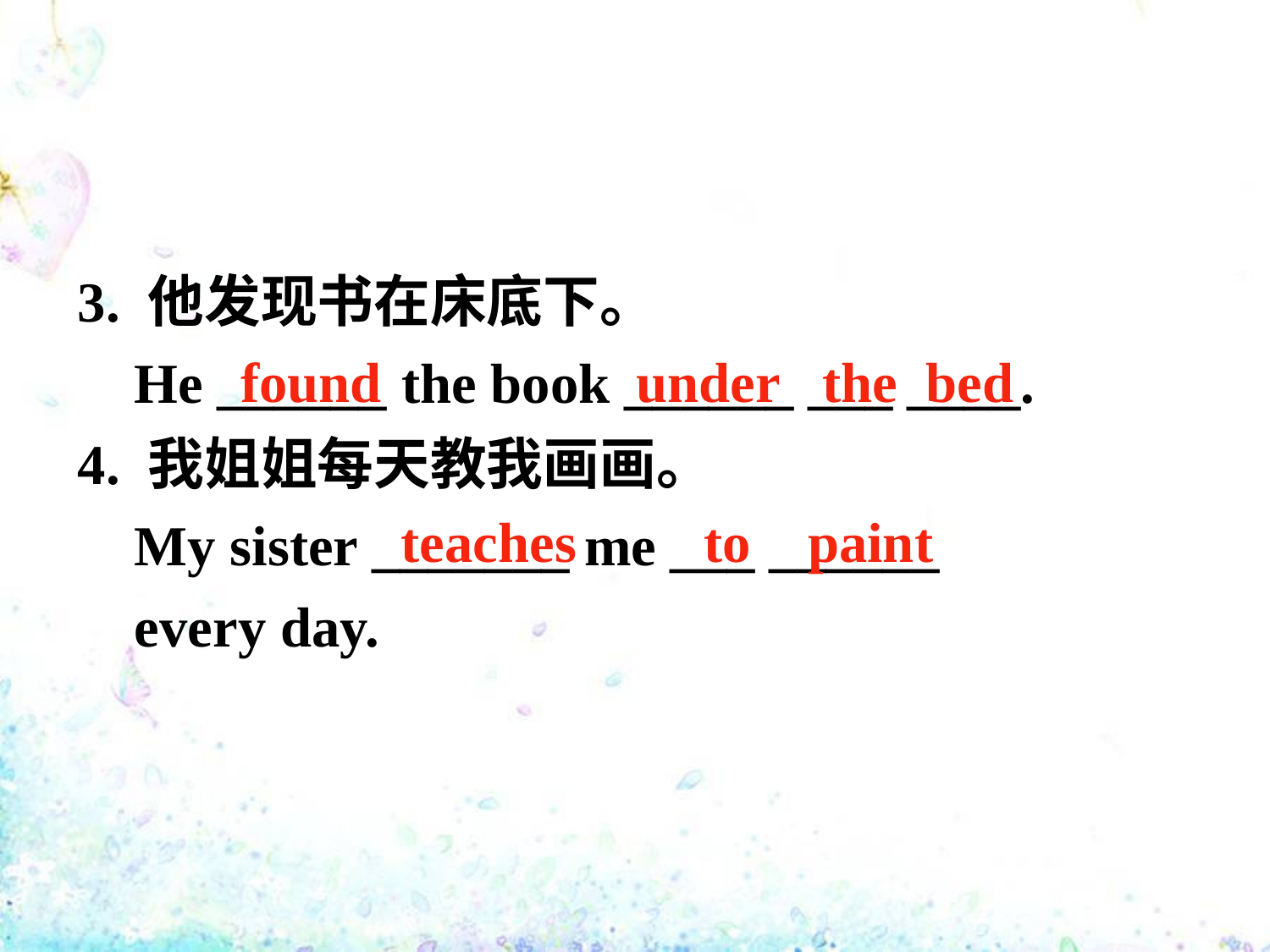

3. 他发现书在床底下。
    He ______ the book ______ ___ ____.
4. 我姐姐每天教我画画。
    My sister _______ me ___ ______
    every day.
        found                  under   the  bed
 teaches         to    paint